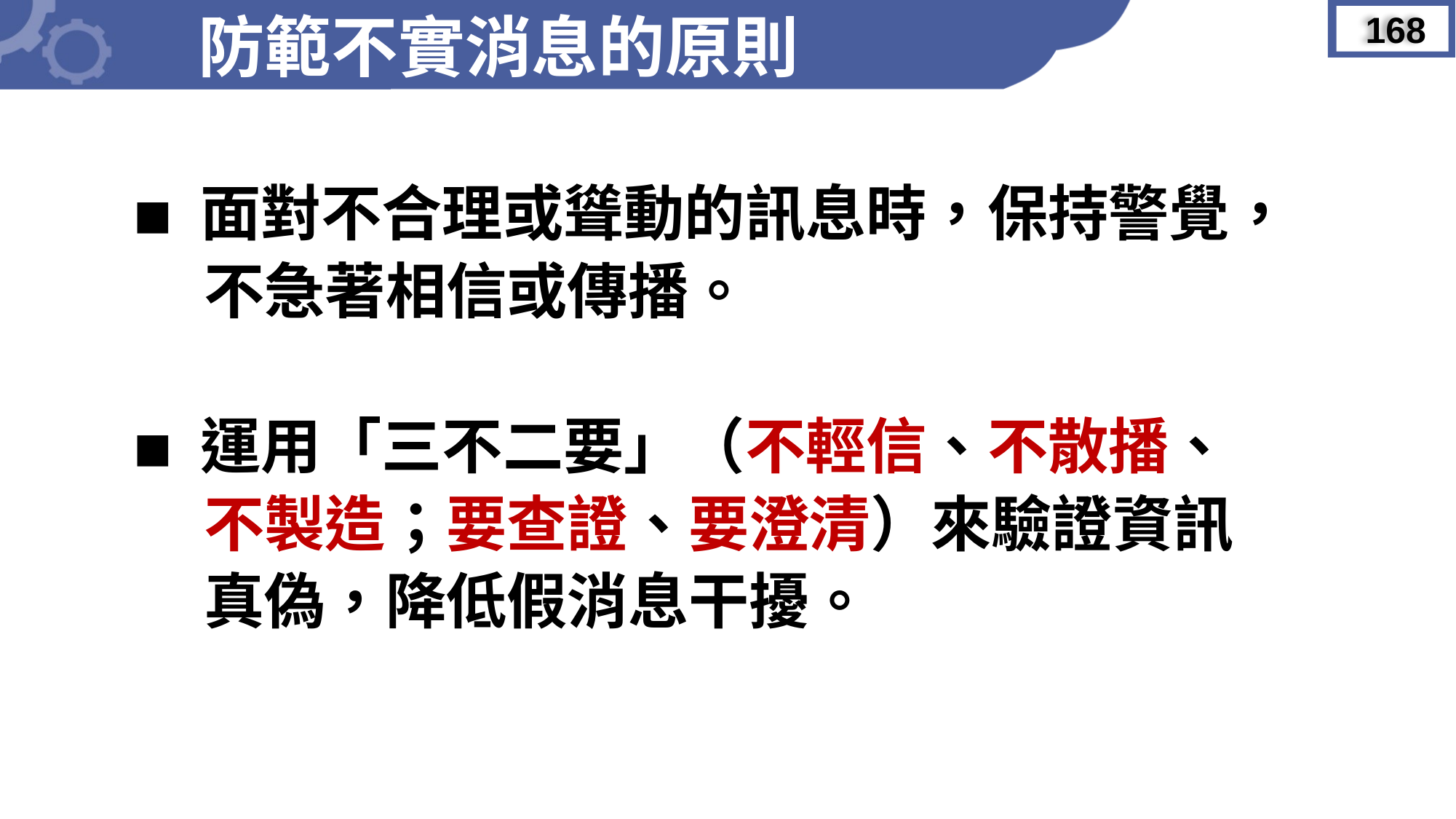

防範不實消息的原則
168

◼︎ 面對不合理或聳動的訊息時，保持警覺，
    不急著相信或傳播。

◼︎ 運用「三不二要」（不輕信、不散播、
    不製造；要查證、要澄清）來驗證資訊
    真偽，降低假消息干擾。